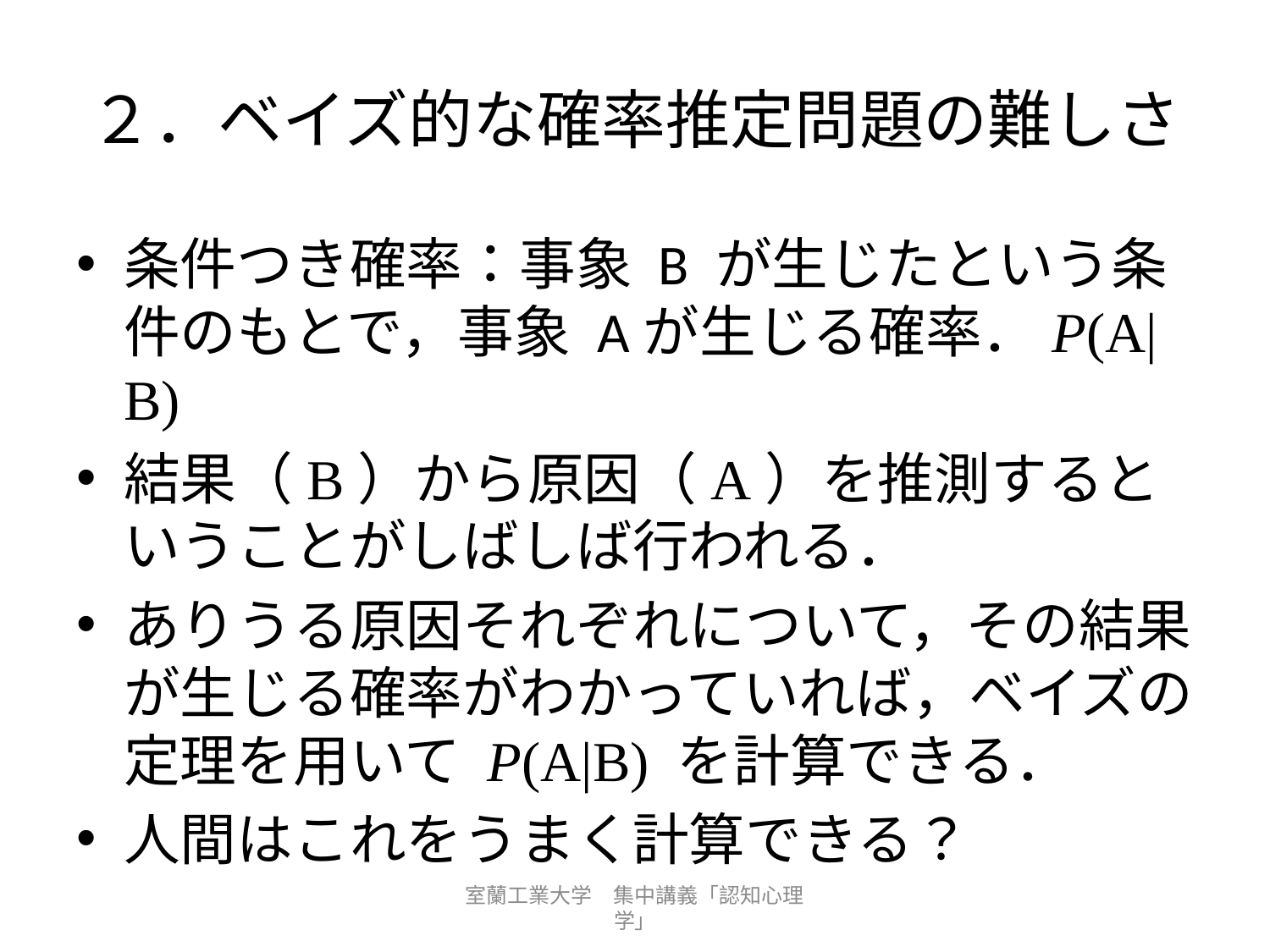

# ２．ベイズ的な確率推定問題の難しさ
条件つき確率：事象 B が生じたという条件のもとで，事象 Aが生じる確率．P(A|B)
結果（B）から原因（A）を推測するということがしばしば行われる．
ありうる原因それぞれについて，その結果が生じる確率がわかっていれば，ベイズの定理を用いて P(A|B) を計算できる．
人間はこれをうまく計算できる？
室蘭工業大学　集中講義「認知心理学」